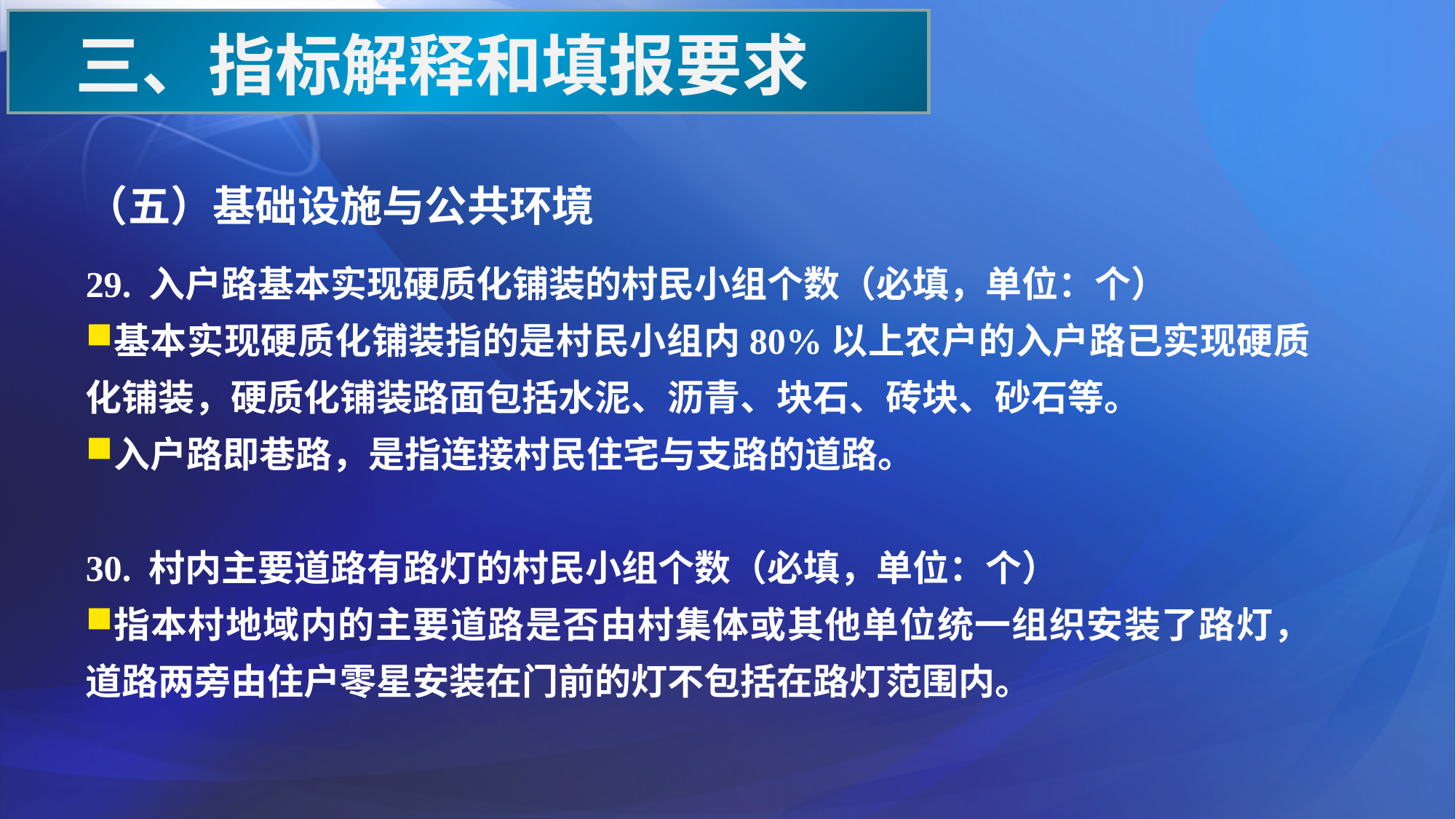

三、指标解释和填报要求
（五）基础设施与公共环境

29. 入户路基本实现硬质化铺装的村民小组个数（必填，单位：个）
基本实现硬质化铺装指的是村民小组内80%以上农户的入户路已实现硬质化铺装，硬质化铺装路面包括水泥、沥青、块石、砖块、砂石等。
入户路即巷路，是指连接村民住宅与支路的道路。

30. 村内主要道路有路灯的村民小组个数（必填，单位：个）
指本村地域内的主要道路是否由村集体或其他单位统一组织安装了路灯，道路两旁由住户零星安装在门前的灯不包括在路灯范围内。